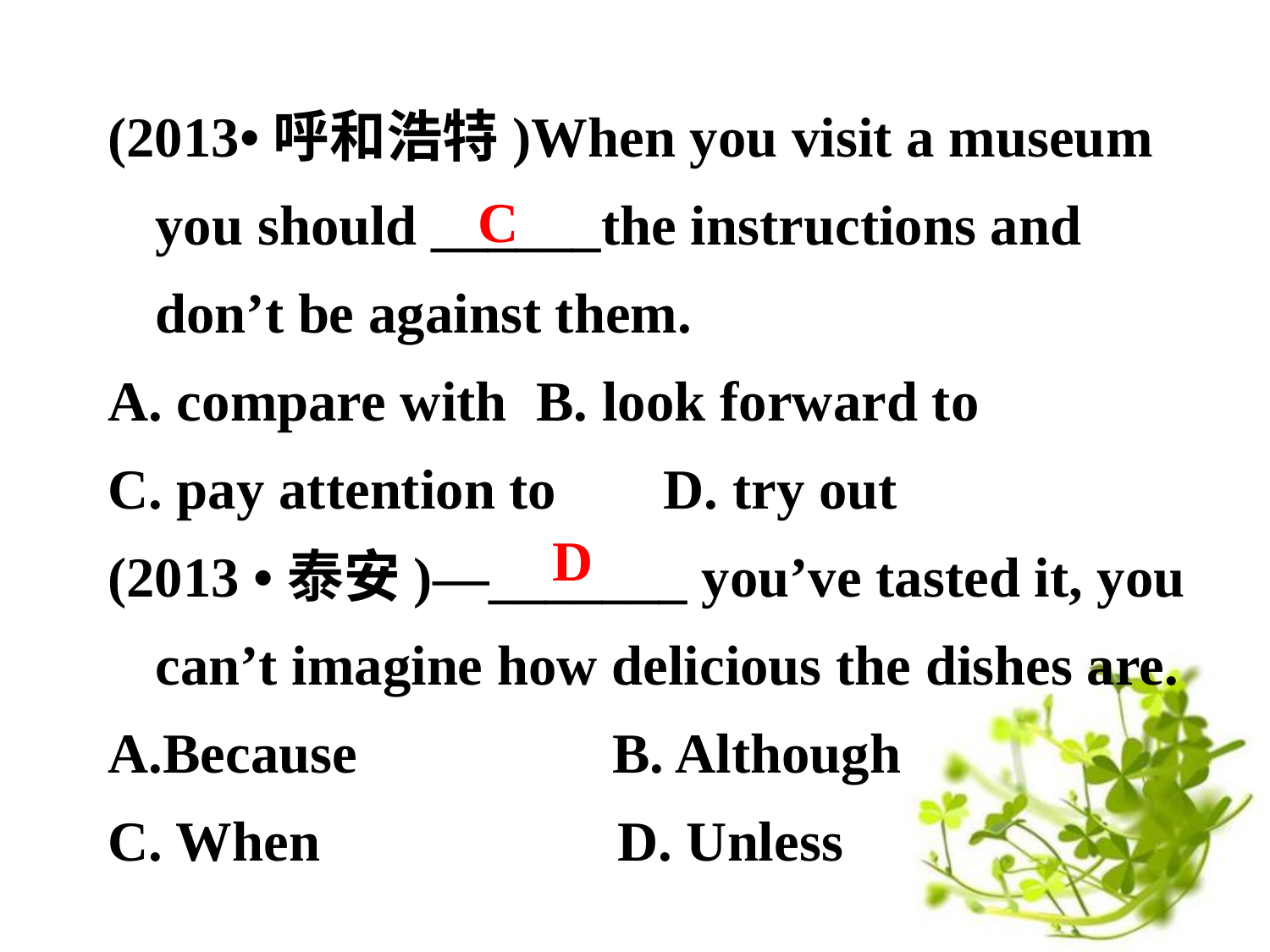

(2013•呼和浩特)When you visit a museum you should ______the instructions and don’t be against them.
A. compare with	B. look forward to
C. pay attention to	D. try out
(2013 •泰安)—_______ you’ve tasted it, you can’t imagine how delicious the dishes are.
Because                  B. Although
C. When                     D. Unless
C
D